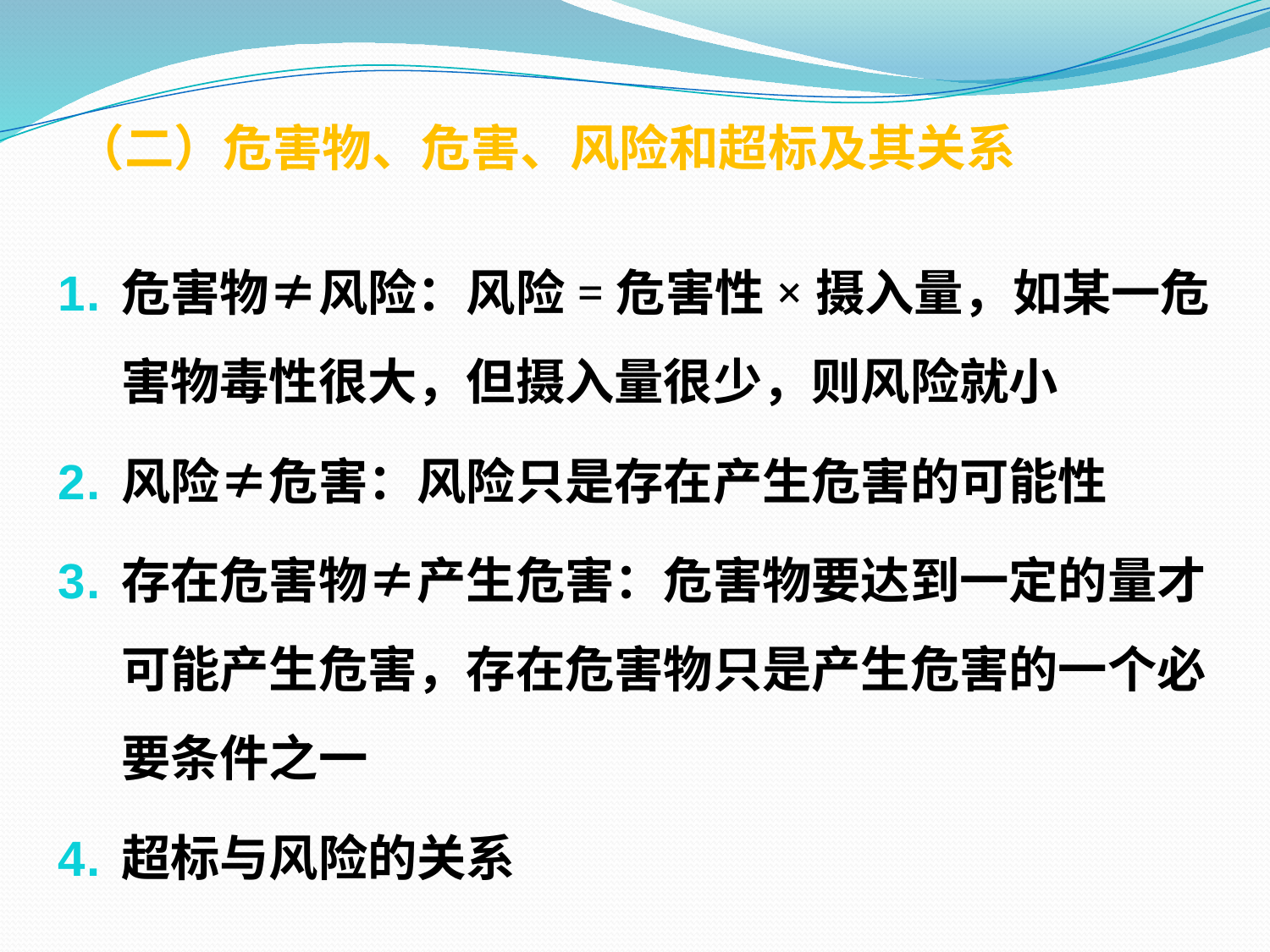

# （二）危害物、危害、风险和超标及其关系
危害物≠风险：风险=危害性×摄入量，如某一危害物毒性很大，但摄入量很少，则风险就小
风险≠危害：风险只是存在产生危害的可能性
存在危害物≠产生危害：危害物要达到一定的量才可能产生危害，存在危害物只是产生危害的一个必要条件之一
超标与风险的关系